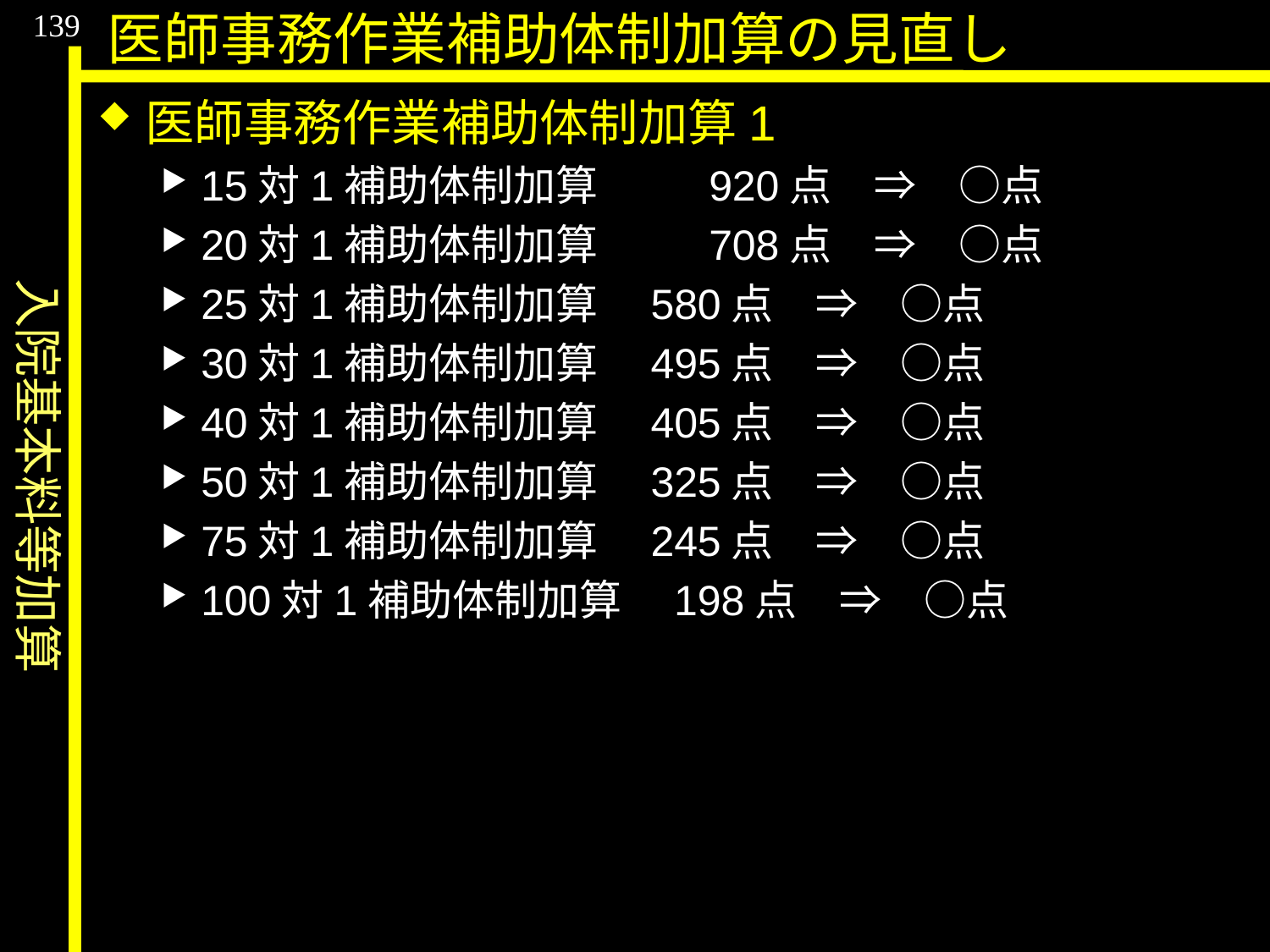

入院基本料等加算
139
医師事務作業補助体制加算の見直し

医師事務作業補助体制加算1
15対1補助体制加算	920点　⇒　○点
20対1補助体制加算	708点　⇒　○点
25対1補助体制加算　580点　⇒　○点
30対1補助体制加算　495点　⇒　○点
40対1補助体制加算　405点　⇒　○点
50対1補助体制加算　325点　⇒　○点
75対1補助体制加算　245点　⇒　○点
100対1補助体制加算　198点　⇒　○点